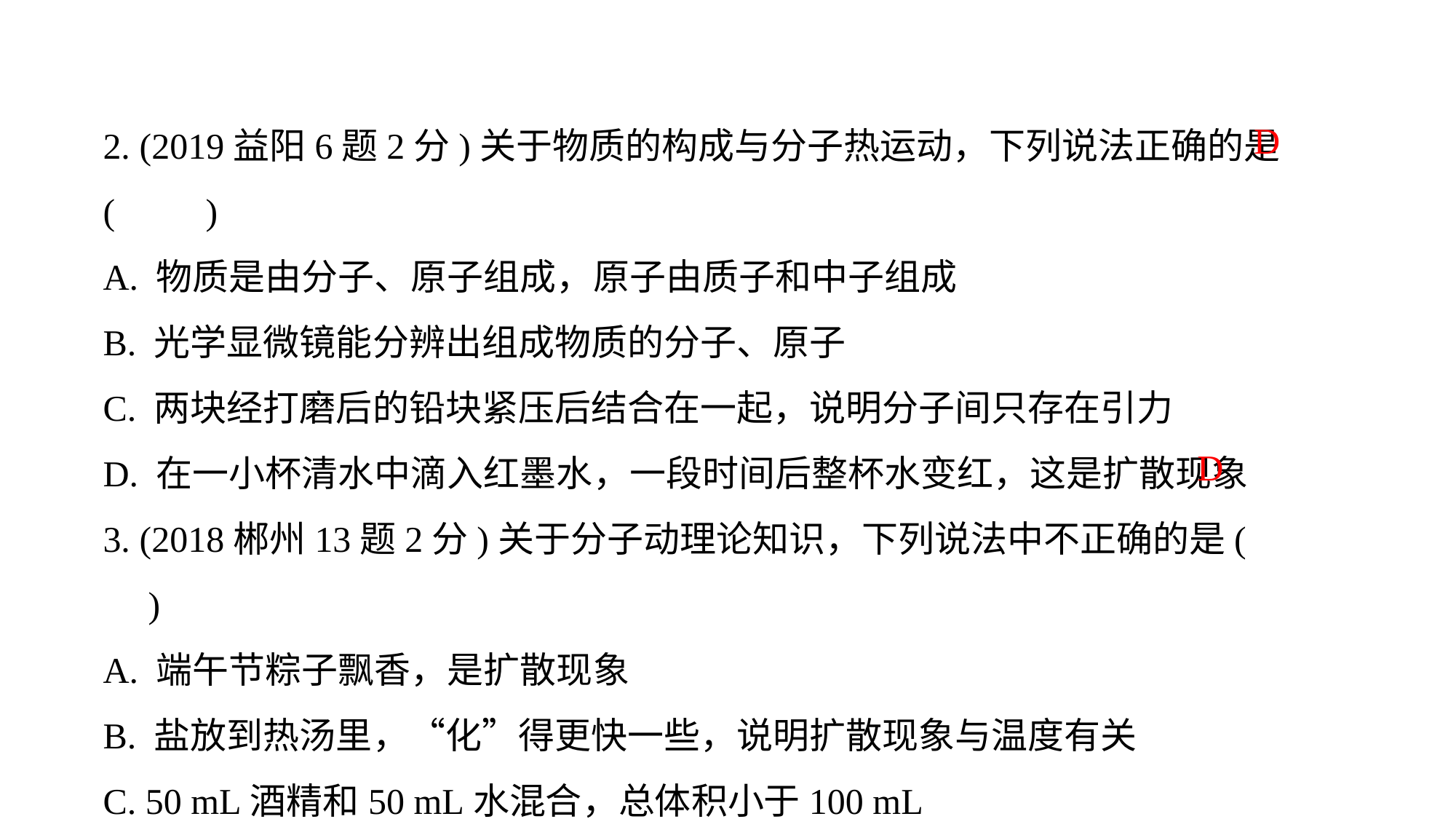

2. (2019益阳6题2分)关于物质的构成与分子热运动，下列说法正确的是(　　)
A. 物质是由分子、原子组成，原子由质子和中子组成
B. 光学显微镜能分辨出组成物质的分子、原子
C. 两块经打磨后的铅块紧压后结合在一起，说明分子间只存在引力
D. 在一小杯清水中滴入红墨水，一段时间后整杯水变红，这是扩散现象
3. (2018郴州13题2分)关于分子动理论知识，下列说法中不正确的是(　　)
A. 端午节粽子飘香，是扩散现象
B. 盐放到热汤里，“化”得更快一些，说明扩散现象与温度有关
C. 50 mL酒精和50 mL水混合，总体积小于100 mL
D. 液体很难被压缩，说明液体分子间只存在斥力
D
D